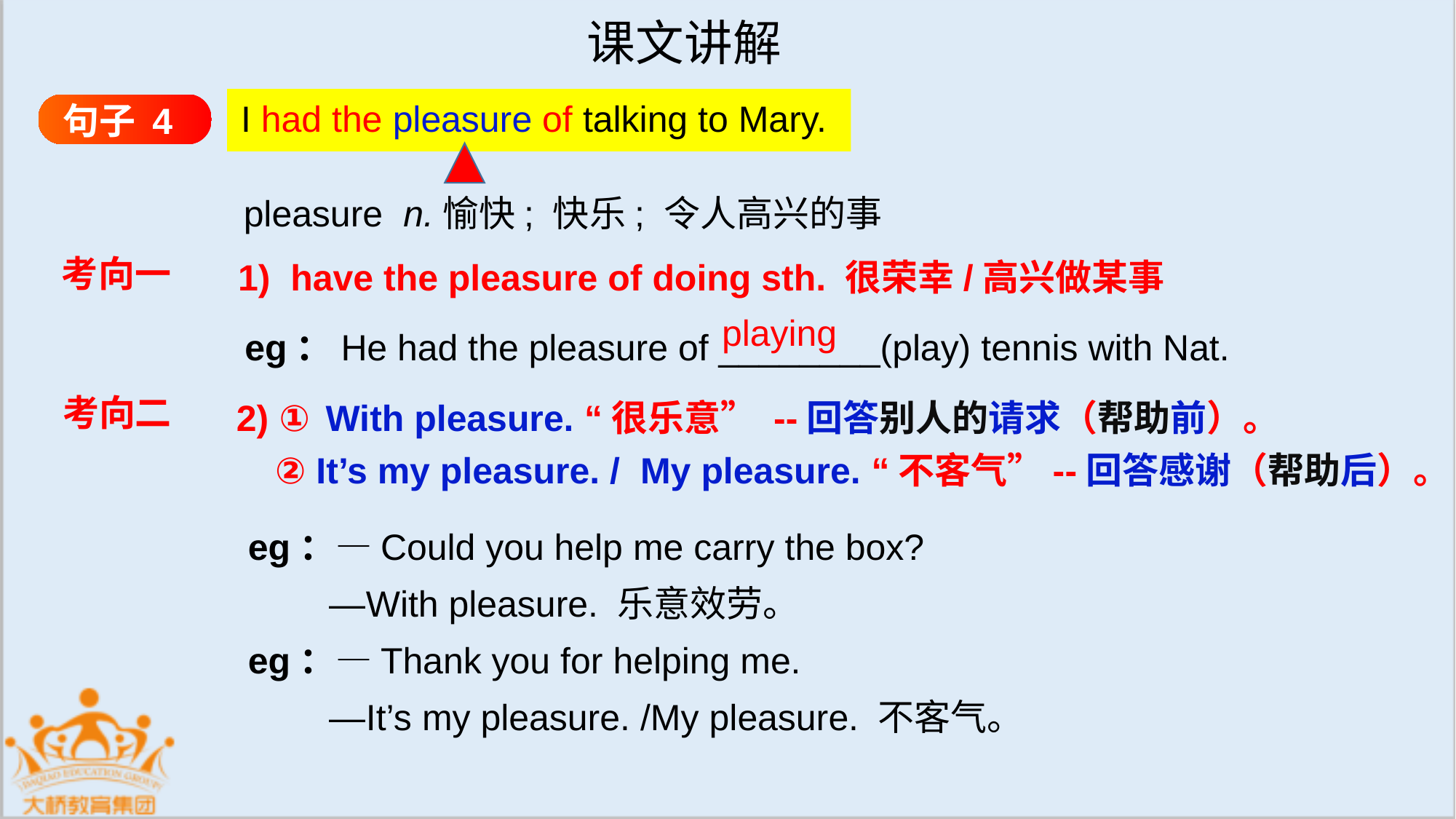

课文讲解

I had the pleasure of talking to Mary.
句子 4

pleasure  n.愉快; 快乐; 令人高兴的事
1)  have the pleasure of doing sth. 很荣幸/高兴做某事
考向一
eg：He had the pleasure of ________(play) tennis with Nat.
playing
    2) ① With pleasure. “很乐意” --回答别人的请求（帮助前）。

考向二
② It’s my pleasure. /  My pleasure. “不客气”--回答感谢（帮助后）。
eg：—Could you help me carry the box?
        —With pleasure. 乐意效劳。
eg：—Thank you for helping me.
        —It’s my pleasure. /My pleasure. 不客气。